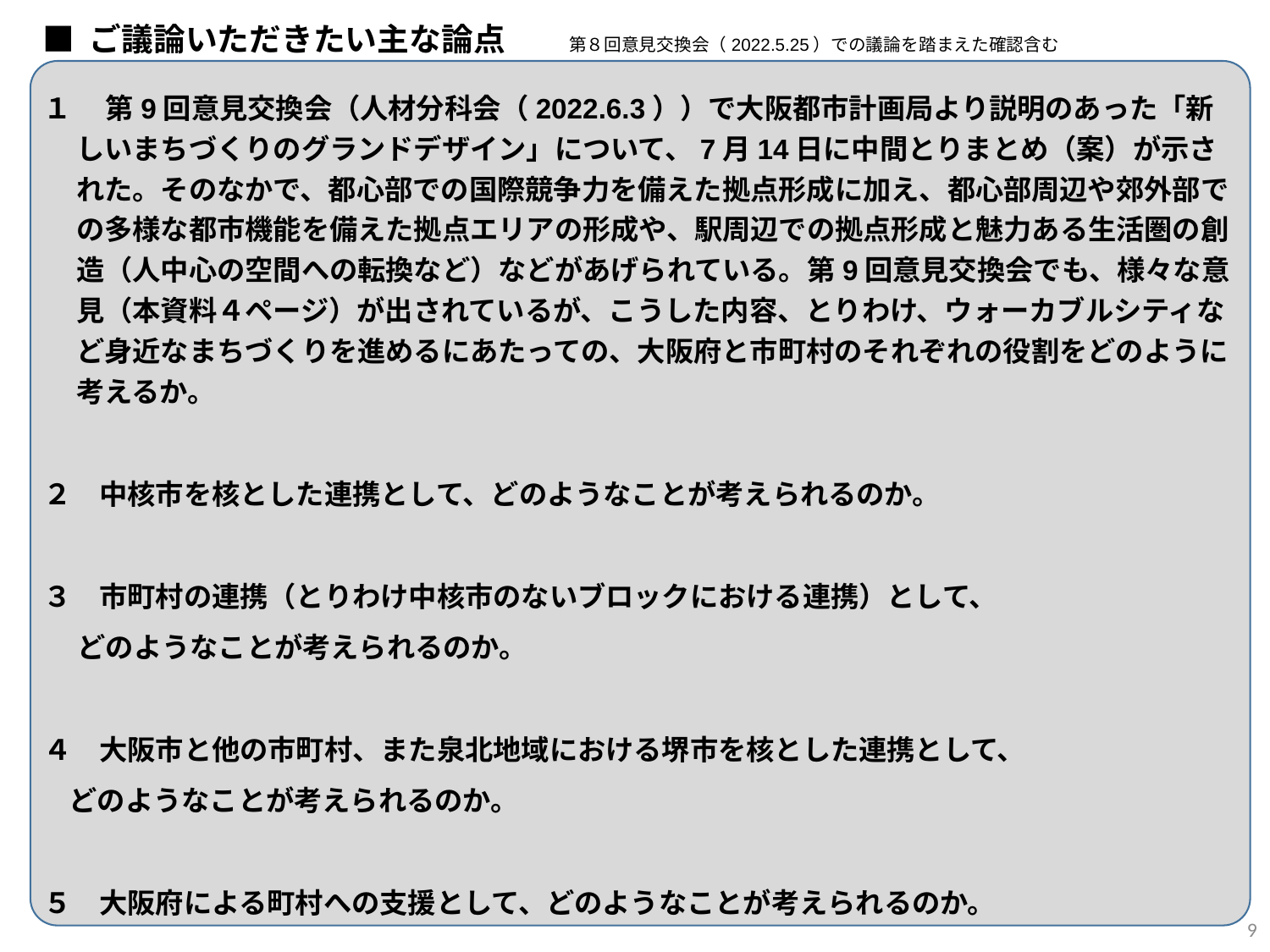

■ ご議論いただきたい主な論点　　第８回意見交換会（2022.5.25）での議論を踏まえた確認含む
１ 　第9回意見交換会（人材分科会（2022.6.3））で大阪都市計画局より説明のあった「新しいまちづくりのグランドデザイン」について、7月14日に中間とりまとめ（案）が示された。そのなかで、都心部での国際競争力を備えた拠点形成に加え、都心部周辺や郊外部での多様な都市機能を備えた拠点エリアの形成や、駅周辺での拠点形成と魅力ある生活圏の創造（人中心の空間への転換など）などがあげられている。第9回意見交換会でも、様々な意見（本資料４ページ）が出されているが、こうした内容、とりわけ、ウォーカブルシティなど身近なまちづくりを進めるにあたっての、大阪府と市町村のそれぞれの役割をどのように考えるか。

２　中核市を核とした連携として、どのようなことが考えられるのか。

３　市町村の連携（とりわけ中核市のないブロックにおける連携）として、
　 どのようなことが考えられるのか。

４　大阪市と他の市町村、また泉北地域における堺市を核とした連携として、
   どのようなことが考えられるのか。

５　大阪府による町村への支援として、どのようなことが考えられるのか。
9